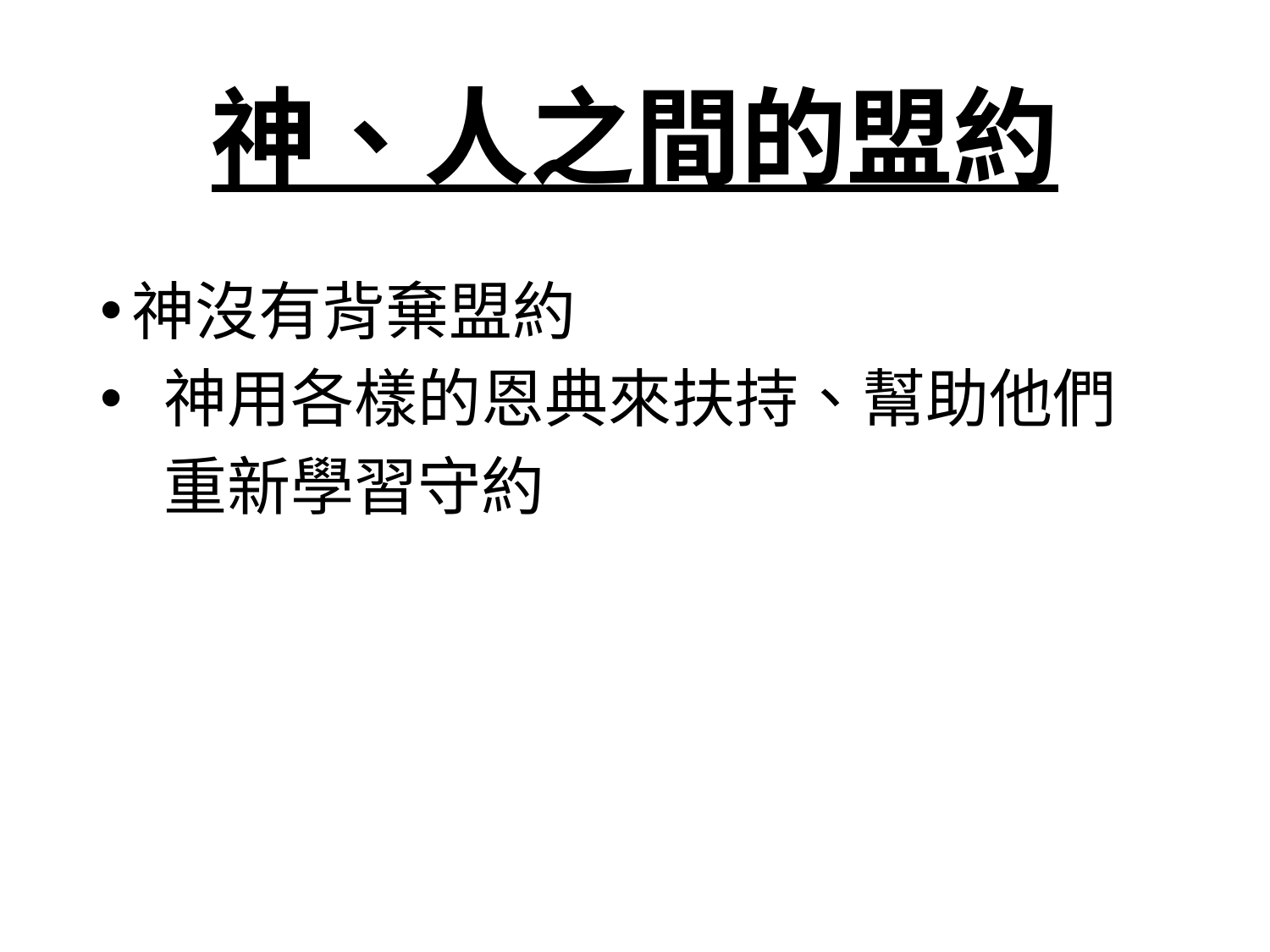

# 神、人之間的盟約
神沒有背棄盟約
神用各樣的恩典來扶持、幫助他們重新學習守約